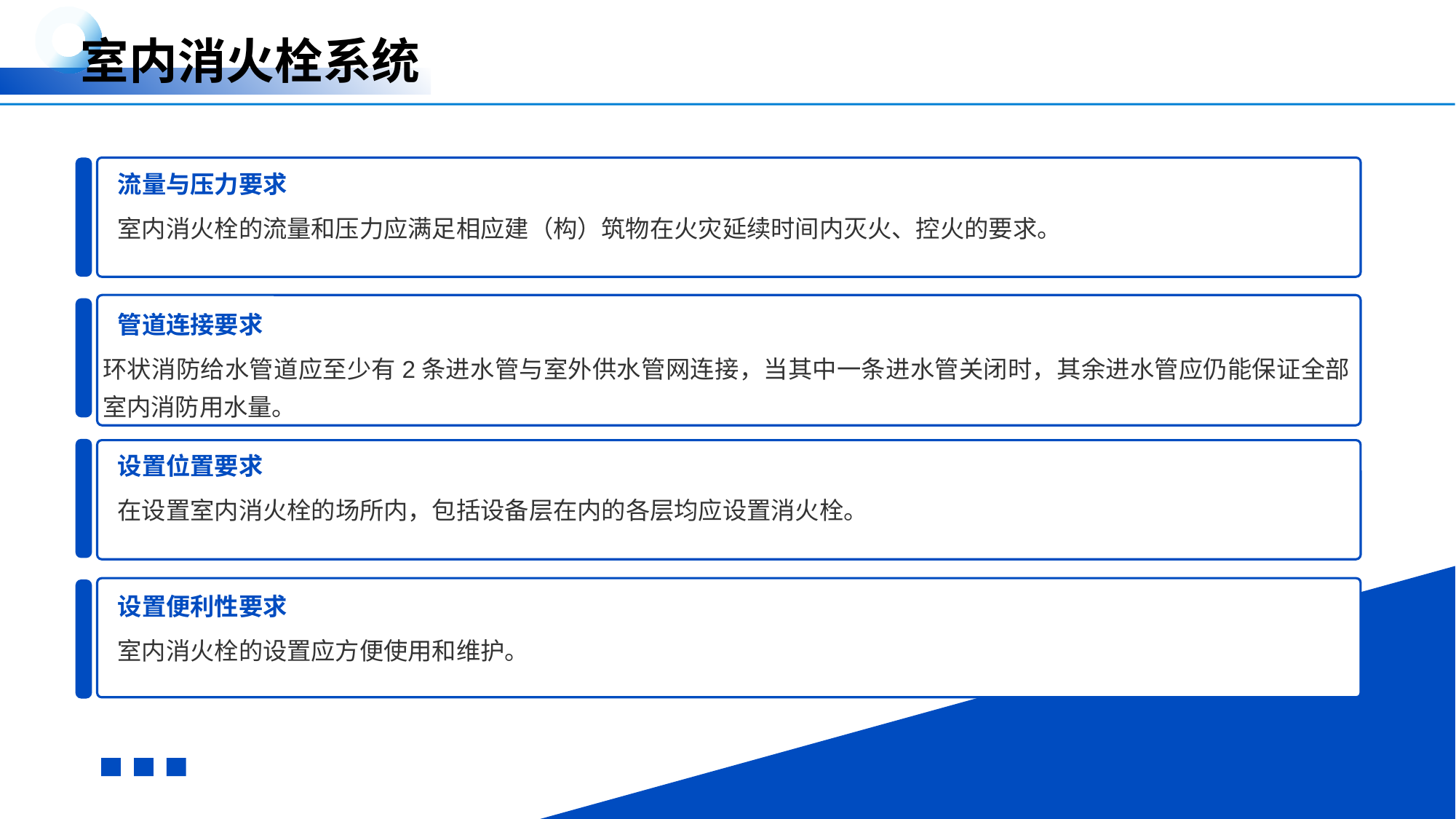

室内消火栓系统

流量与压力要求
室内消火栓的流量和压力应满足相应建（构）筑物在火灾延续时间内灭火、控火的要求。

管道连接要求
环状消防给水管道应至少有2条进水管与室外供水管网连接，当其中一条进水管关闭时，其余进水管应仍能保证全部室内消防用水量。

设置位置要求
在设置室内消火栓的场所内，包括设备层在内的各层均应设置消火栓。

设置便利性要求
室内消火栓的设置应方便使用和维护。